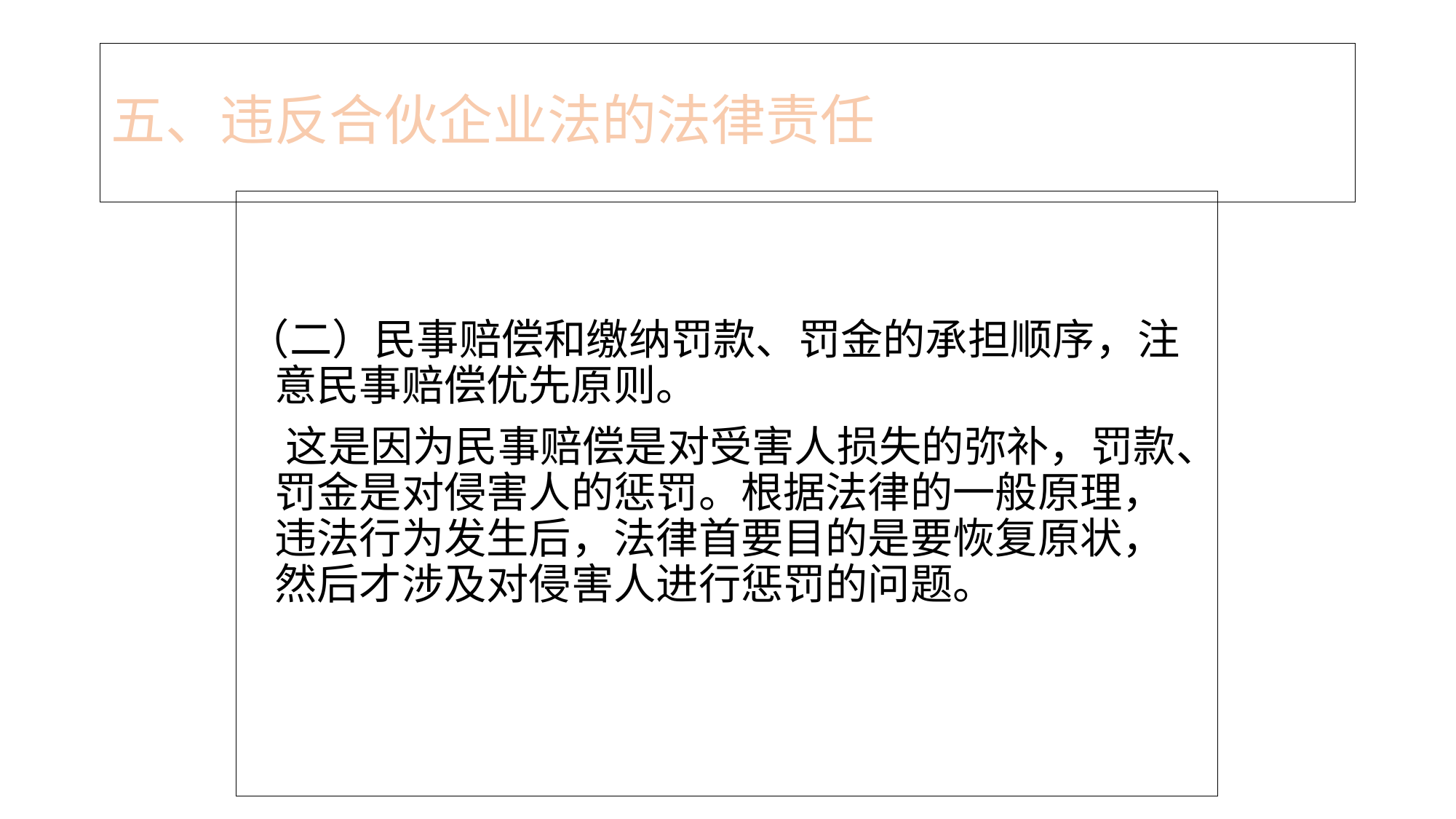

# 五、违反合伙企业法的法律责任

（二）民事赔偿和缴纳罚款、罚金的承担顺序，注意民事赔偿优先原则。
   这是因为民事赔偿是对受害人损失的弥补，罚款、罚金是对侵害人的惩罚。根据法律的一般原理，违法行为发生后，法律首要目的是要恢复原状，然后才涉及对侵害人进行惩罚的问题。